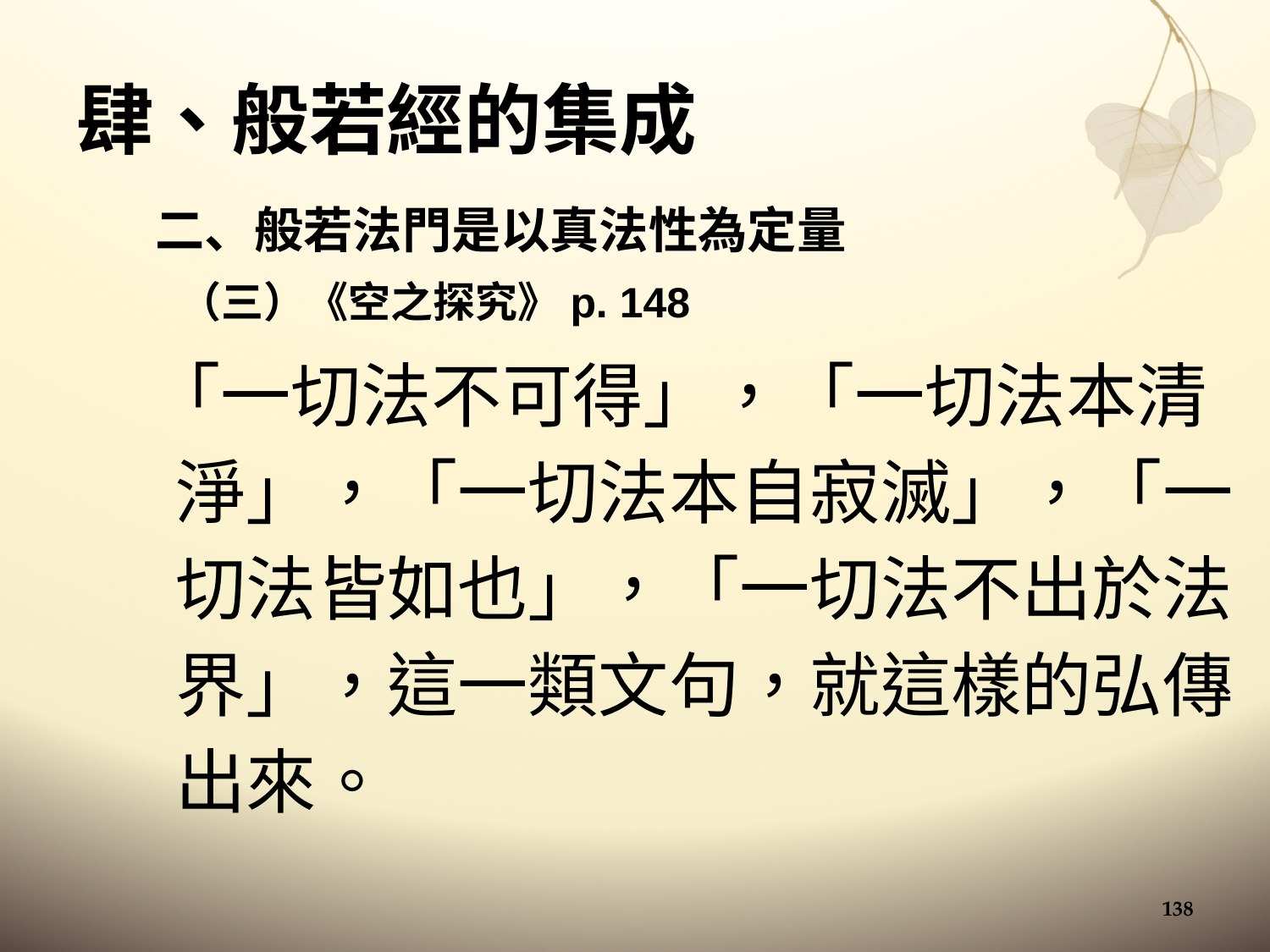

# 肆、般若經的集成
二、般若法門是以真法性為定量
（三）《空之探究》p. 148
「一切法不可得」，「一切法本清淨」，「一切法本自寂滅」，「一切法皆如也」，「一切法不出於法界」，這一類文句，就這樣的弘傳出來。
138